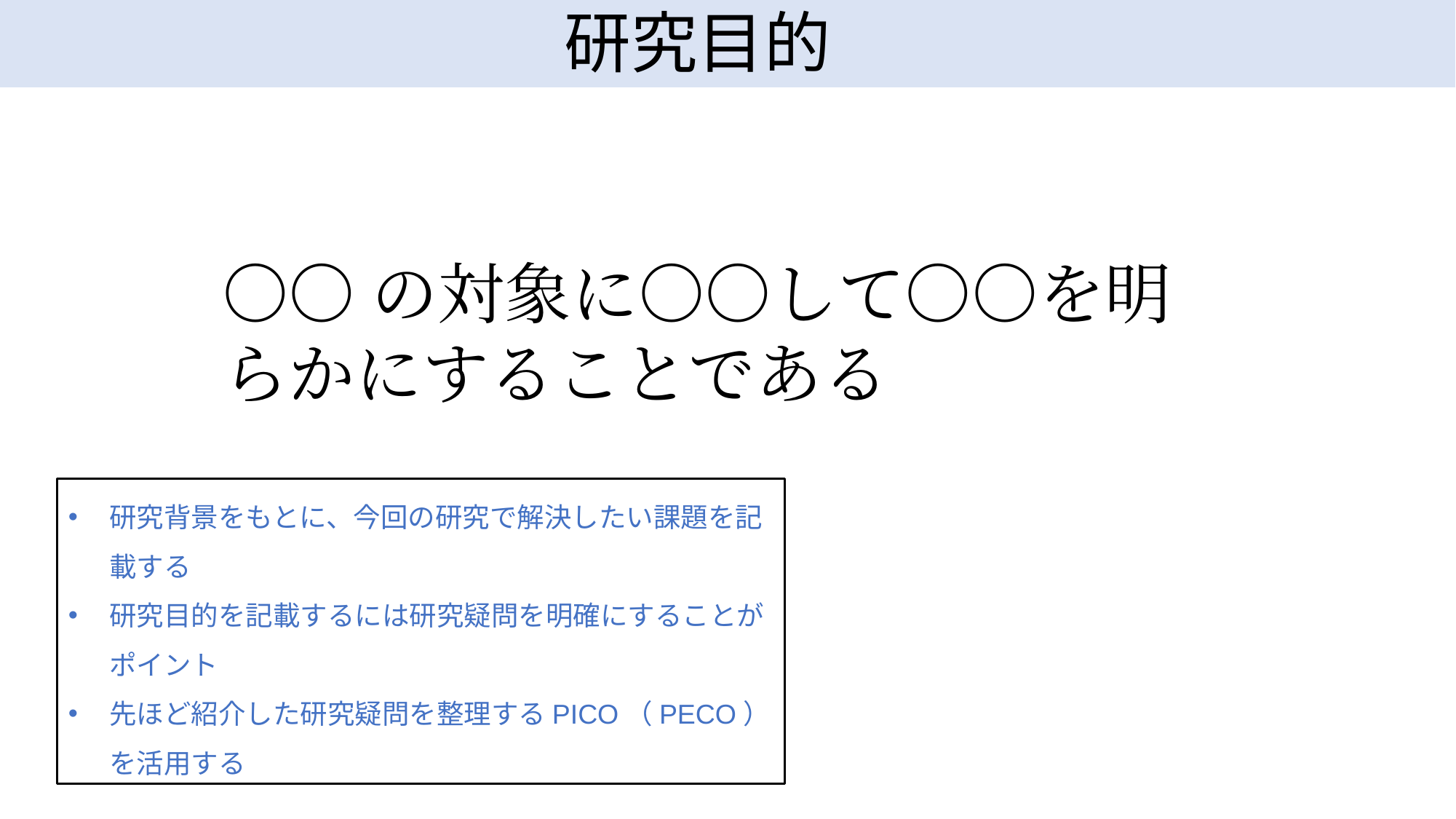

研究目的

○○の対象に○○して○○を明らかにすることである
研究背景をもとに、今回の研究で解決したい課題を記載する
研究目的を記載するには研究疑問を明確にすることがポイント
先ほど紹介した研究疑問を整理するPICO（PECO）を活用する